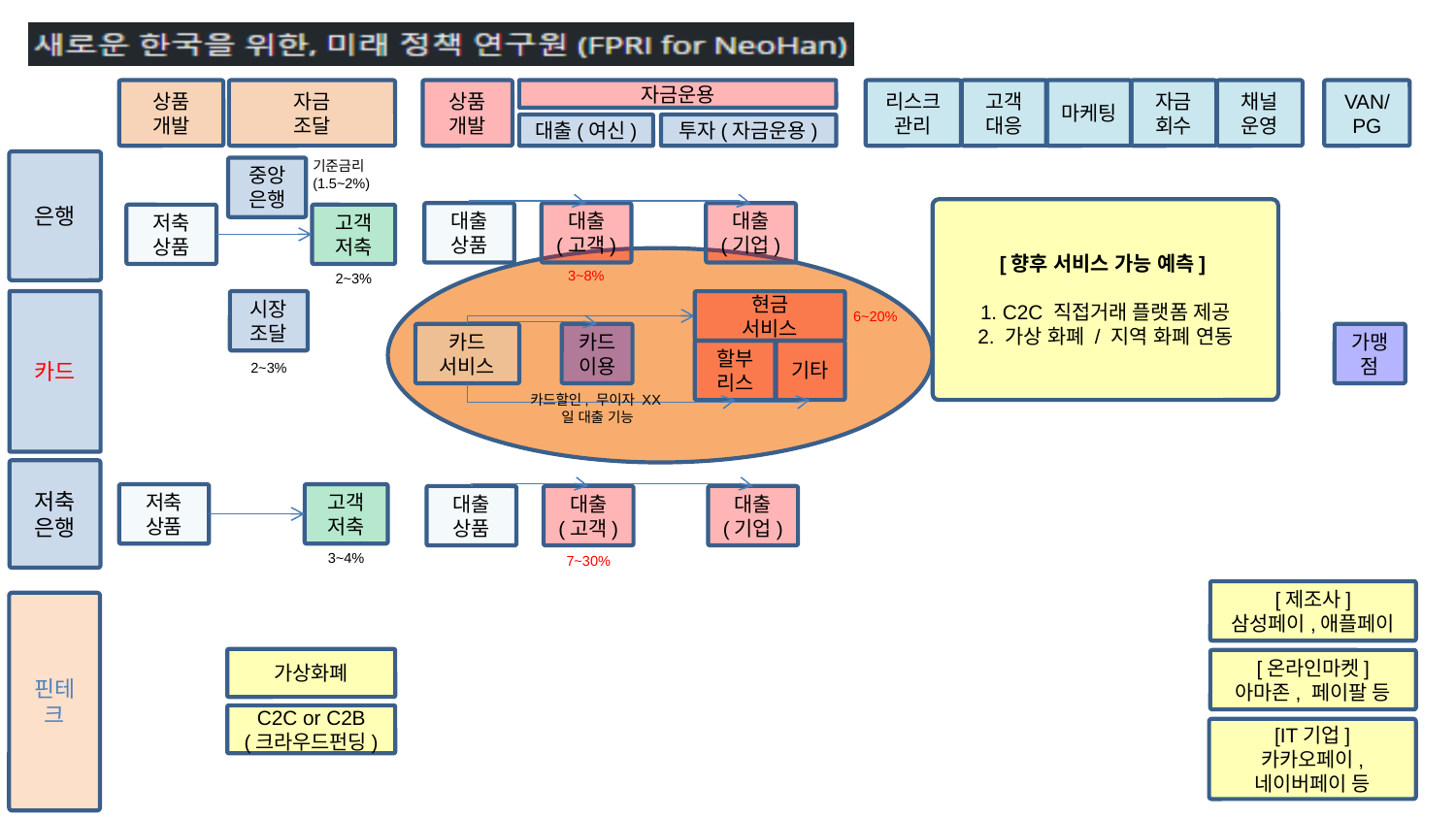

상품
개발
자금
조달
상품
개발
리스크관리
고객
대응
마케팅
자금
회수
채널
운영
VAN/PG
자금운용
대출(여신)
투자(자금운용)
기준금리(1.5~2%)
은행
중앙
은행
[향후 서비스 가능 예측]

1. C2C 직접거래 플랫폼 제공
2. 가상 화폐 / 지역 화폐 연동
대출
(고객)
대출
(기업)
대출
상품
고객
저축
저축
상품

3~8%
2~3%
카드
시장
조달
현금
서비스
6~20%
카드이용
가맹점
카드
서비스
할부
리스
기타
2~3%
카드할인, 무이자 XX일 대출 기능
저축
은행
고객
저축
저축
상품
대출
(고객)
대출
(기업)
대출
상품
3~4%
7~30%
[제조사]
삼성페이,애플페이
핀테크
가상화폐
[온라인마켓]
아마존, 페이팔 등
C2C or C2B
(크라우드펀딩)
[IT기업]
카카오페이, 네이버페이 등